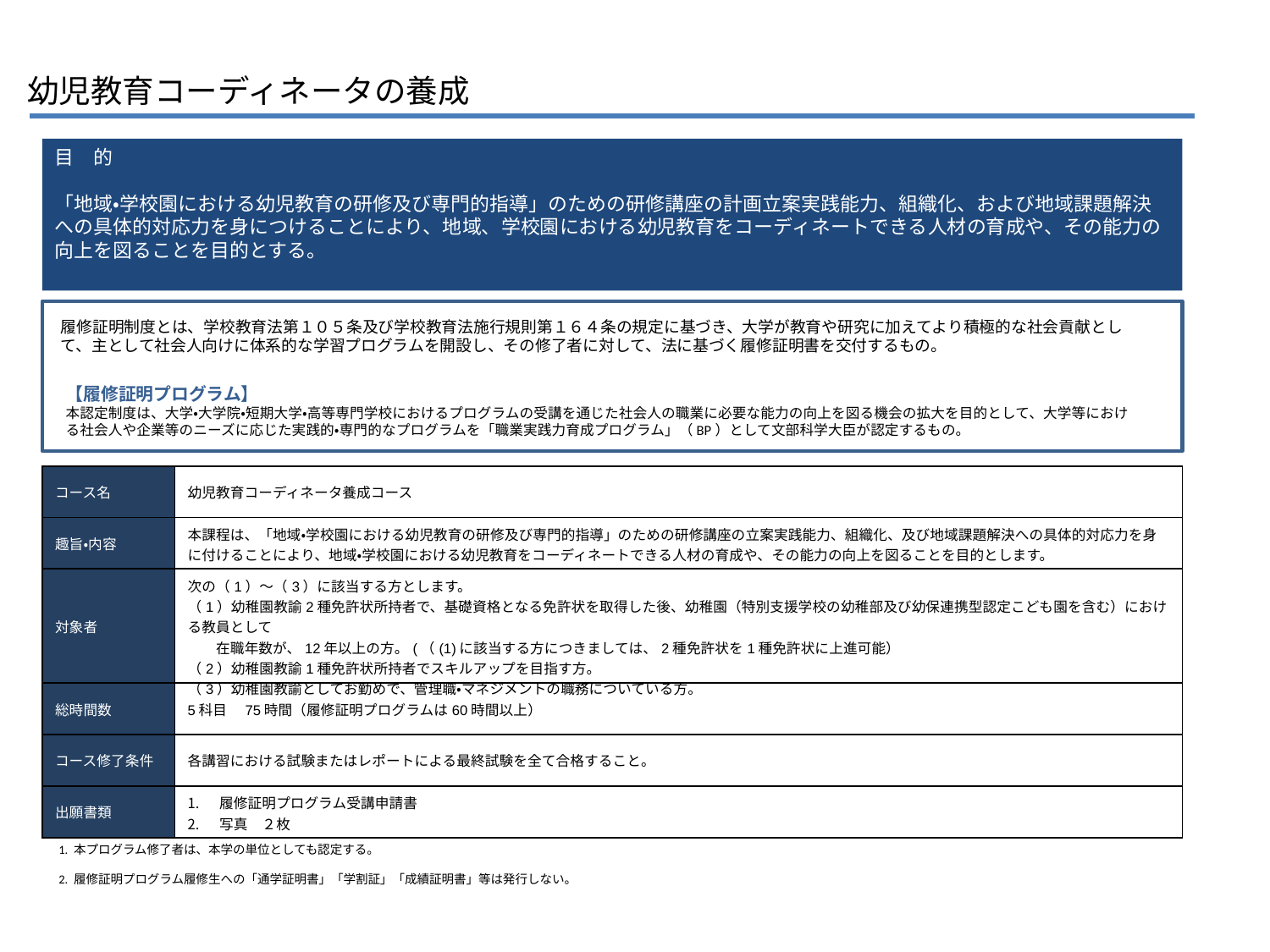

幼児教育コーディネータの養成
目　的

「地域・学校園における幼児教育の研修及び専門的指導」のための研修講座の計画立案実践能力、組織化、および地域課題解決への具体的対応力を身につけることにより、地域、学校園における幼児教育をコーディネートできる人材の育成や、その能力の向上を図ることを目的とする。

履修証明制度とは、学校教育法第１０５条及び学校教育法施行規則第１６４条の規定に基づき、大学が教育や研究に加えてより積極的な社会貢献として、主として社会人向けに体系的な学習プログラムを開設し、その修了者に対して、法に基づく履修証明書を交付するもの。
【履修証明プログラム】
本認定制度は、大学・大学院・短期大学・高等専門学校におけるプログラムの受講を通じた社会人の職業に必要な能力の向上を図る機会の拡大を目的として、大学等における社会人や企業等のニーズに応じた実践的・専門的なプログラムを「職業実践力育成プログラム」（BP）として文部科学大臣が認定するもの。
| コース名 | 幼児教育コーディネータ養成コース |
| --- | --- |
| 趣旨・内容 | 本課程は、「地域・学校園における幼児教育の研修及び専門的指導」のための研修講座の立案実践能力、組織化、及び地域課題解決への具体的対応力を身に付けることにより、地域・学校園における幼児教育をコーディネートできる人材の育成や、その能力の向上を図ることを目的とします。 |
| 対象者 | 次の（1）～（3）に該当する方とします。 （1）幼稚園教諭2種免許状所持者で、基礎資格となる免許状を取得した後、幼稚園（特別支援学校の幼稚部及び幼保連携型認定こども園を含む）における教員として 　　在職年数が、12年以上の方。(（(1)に該当する方につきましては、2種免許状を1種免許状に上進可能） （2）幼稚園教諭1種免許状所持者でスキルアップを目指す方。 （3）幼稚園教諭としてお勤めで、管理職・マネジメントの職務についている方。 |
| 総時間数 | 5科目　75時間（履修証明プログラムは60時間以上） |
| コース修了条件 | 各講習における試験またはレポートによる最終試験を全て合格すること。 |
| 出願書類 | 履修証明プログラム受講申請書 写真　２枚 |
1. 本プログラム修了者は、本学の単位としても認定する。

2. 履修証明プログラム履修生への「通学証明書」「学割証」「成績証明書」等は発行しない。